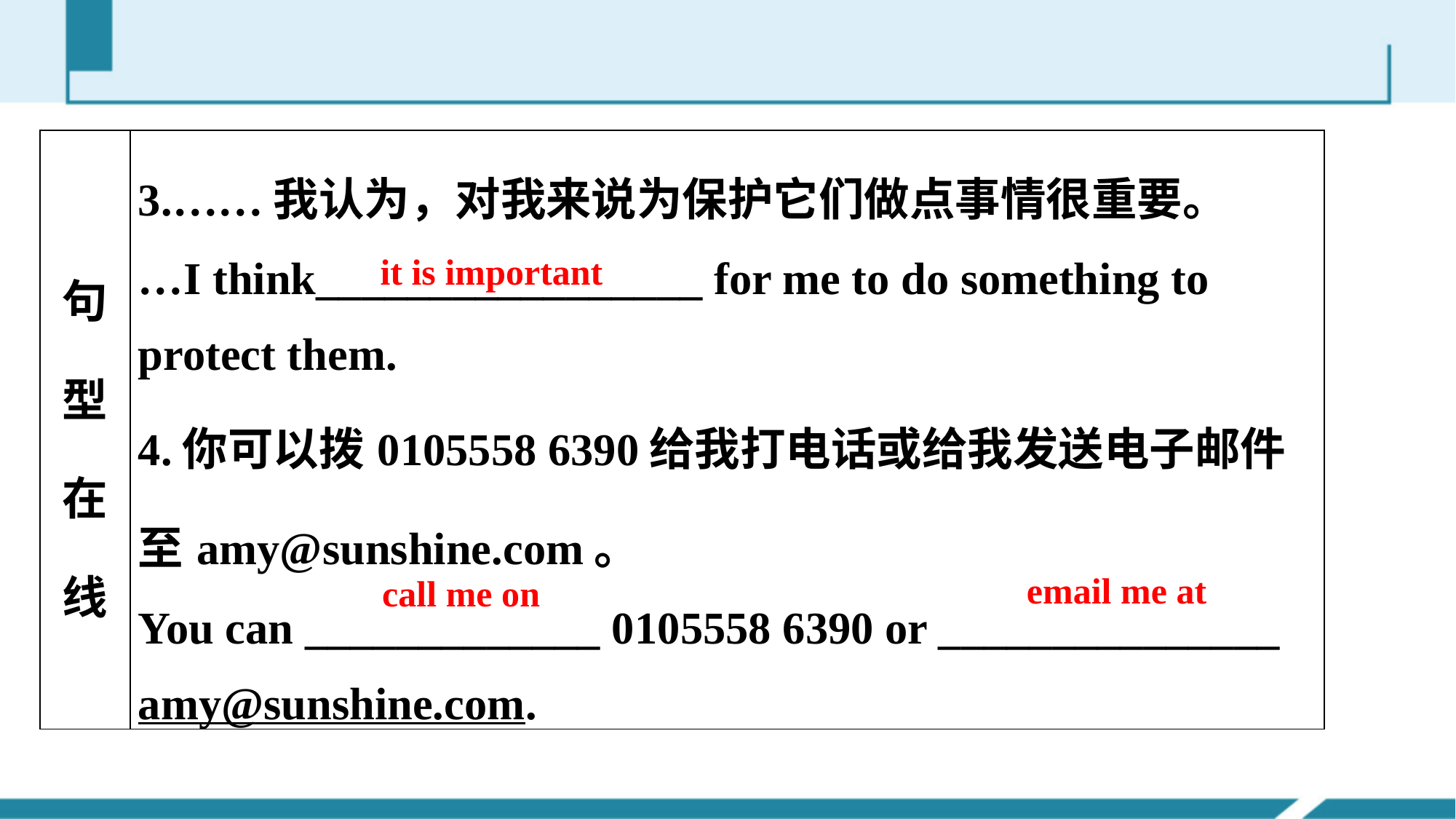

| 句型在线 | 3.……我认为，对我来说为保护它们做点事情很重要。 …I think\_\_\_\_\_\_\_\_\_\_\_\_\_\_\_\_\_ for me to do something to protect them. 4.你可以拨010­5558 6390给我打电话或给我发送电子邮件至amy@sunshine.com。 You can \_\_\_\_\_\_\_\_\_\_\_\_\_ 010­5558 6390 or \_\_\_\_\_\_\_\_\_\_\_\_\_\_\_ amy@sunshine.com. |
| --- | --- |
it is important
email me at
call me on